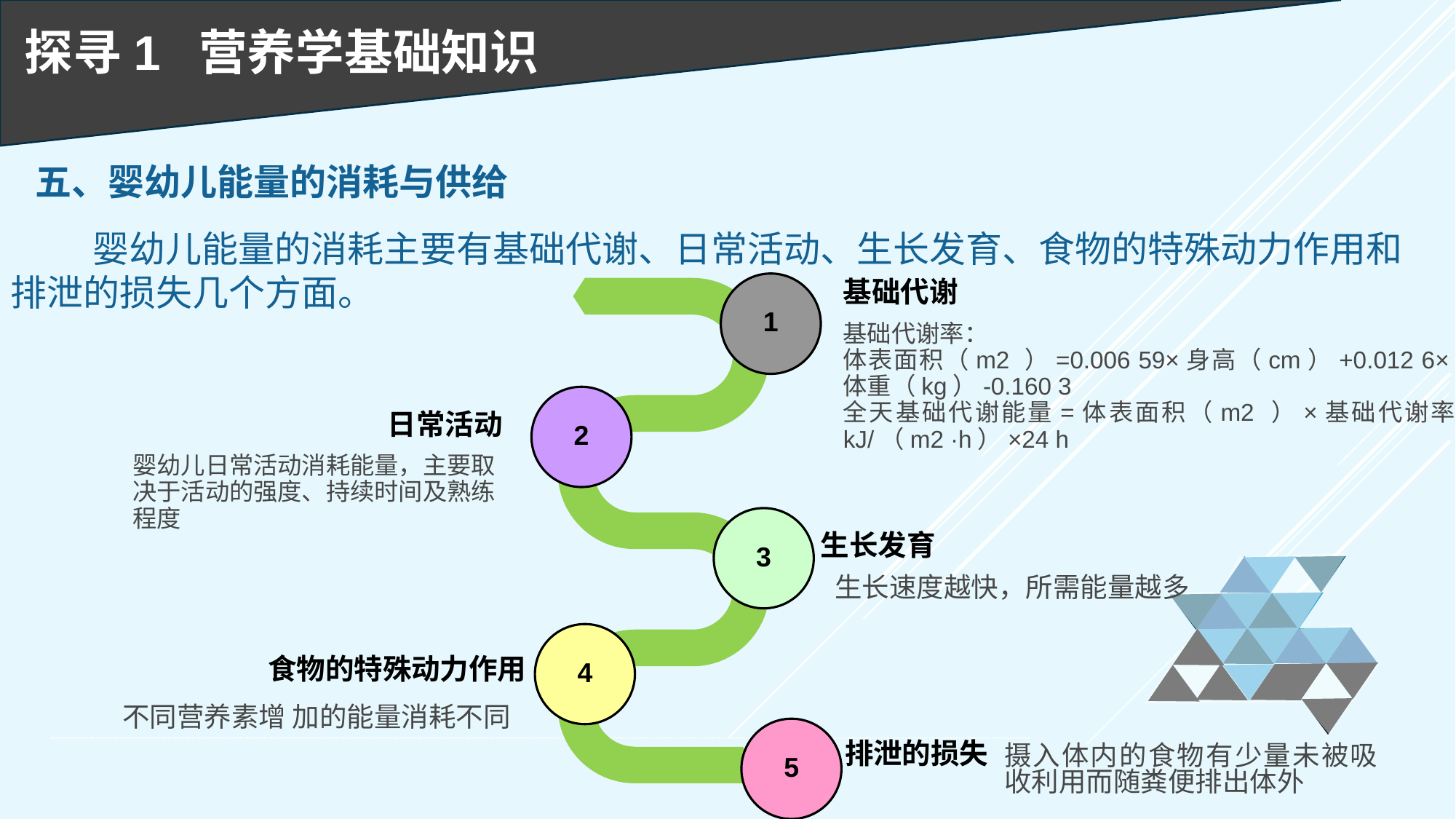

探寻1  营养学基础知识
五、婴幼儿能量的消耗与供给

         婴幼儿能量的消耗主要有基础代谢、日常活动、生长发育、食物的特殊动力作用和排泄的损失几个方面。
1
基础代谢

基础代谢率：
体表面积（m2 ）=0.006 59×身高（cm）+0.012 6×体重（kg）-0.160 3
全天基础代谢能量=体表面积（m2 ）×基础代谢率 kJ/（m2 ·h）×24 h
2
日常活动
婴幼儿日常活动消耗能量，主要取决于活动的强度、持续时间及熟练程度
3
生长发育
生长速度越快，所需能量越多
4
食物的特殊动力作用
不同营养素增 加的能量消耗不同
5
排泄的损失

摄入体内的食物有少量未被吸收利用而随粪便排出体外